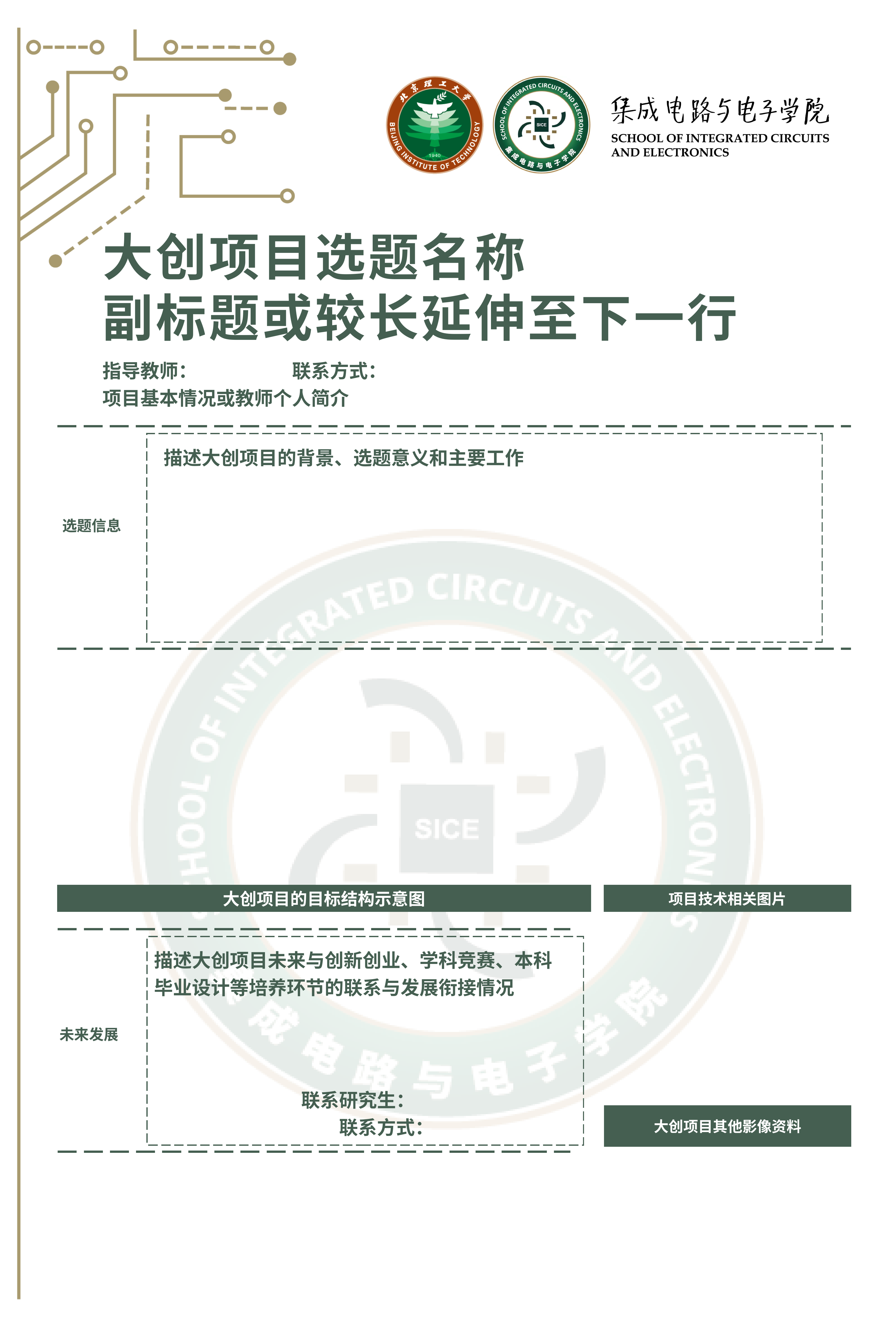

大创项目选题名称
副标题或较长延伸至下一行
指导教师：			联系方式：
项目基本情况或教师个人简介

描述大创项目的背景、选题意义和主要工作
选题信息
大创项目的目标结构示意图
项目技术相关图片

描述大创项目未来与创新创业、学科竞赛、本科毕业设计等培养环节的联系与发展衔接情况
未来发展
联系研究生：
联系方式：
大创项目其他影像资料